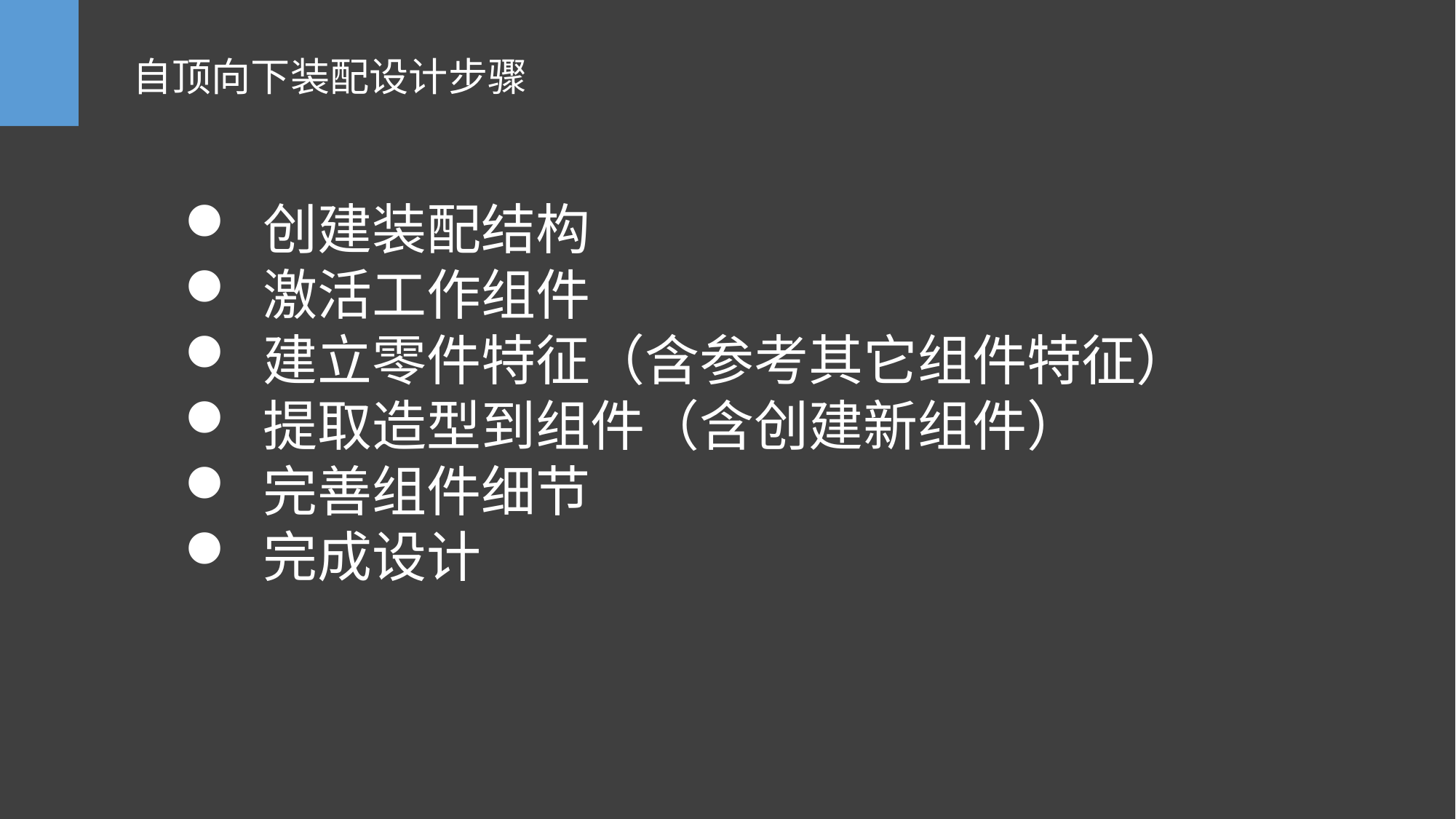

自顶向下装配设计步骤
创建装配结构
激活工作组件
建立零件特征（含参考其它组件特征）
提取造型到组件（含创建新组件）
完善组件细节
完成设计